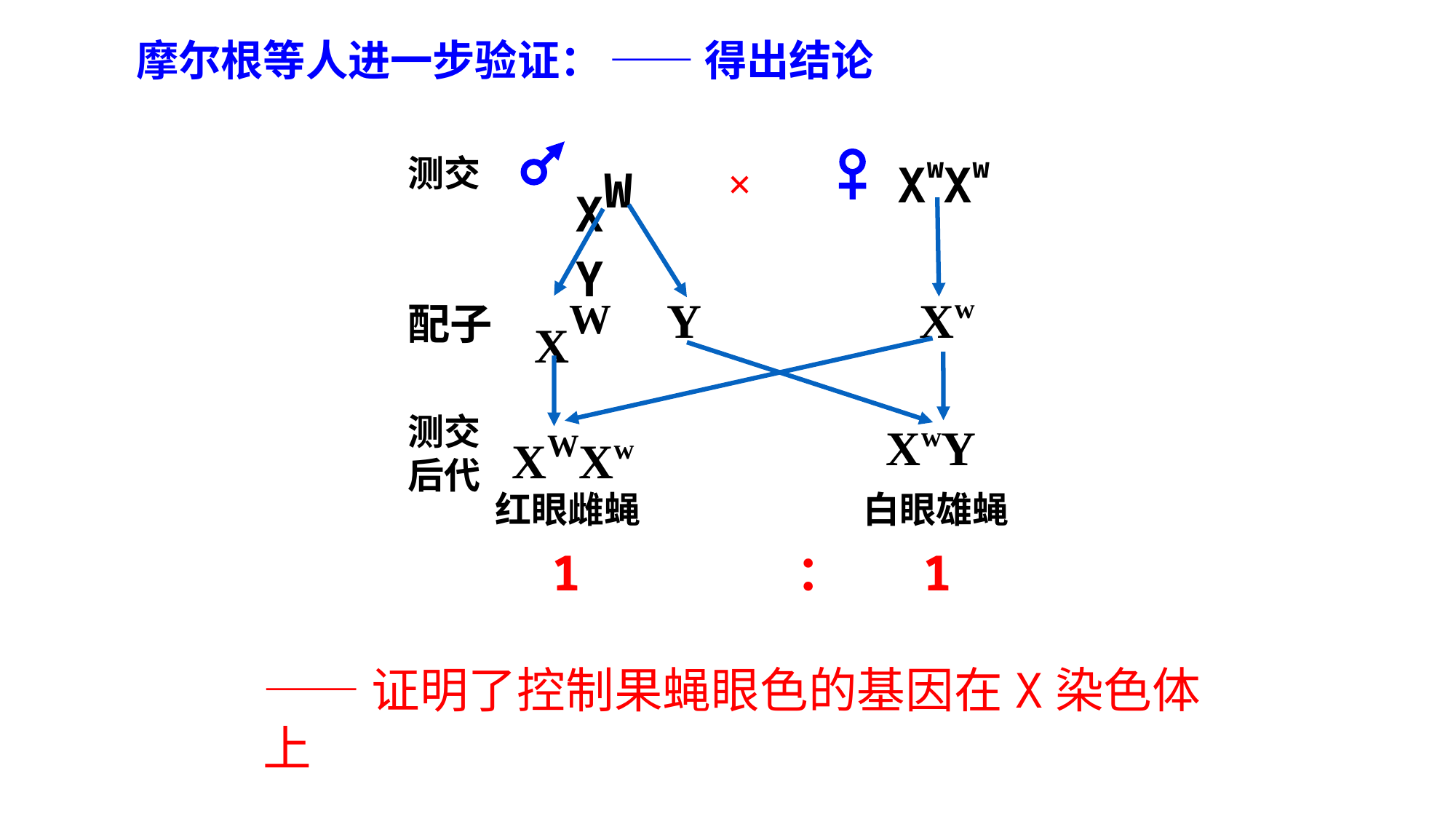

摩尔根等人进一步验证：
——得出结论

测交
XWY
XwXw
×

Xw
XW
Y
配子

测交后代
XwY
XWXw
红眼雌蝇
白眼雄蝇
1       ：      1
——证明了控制果蝇眼色的基因在X染色体上